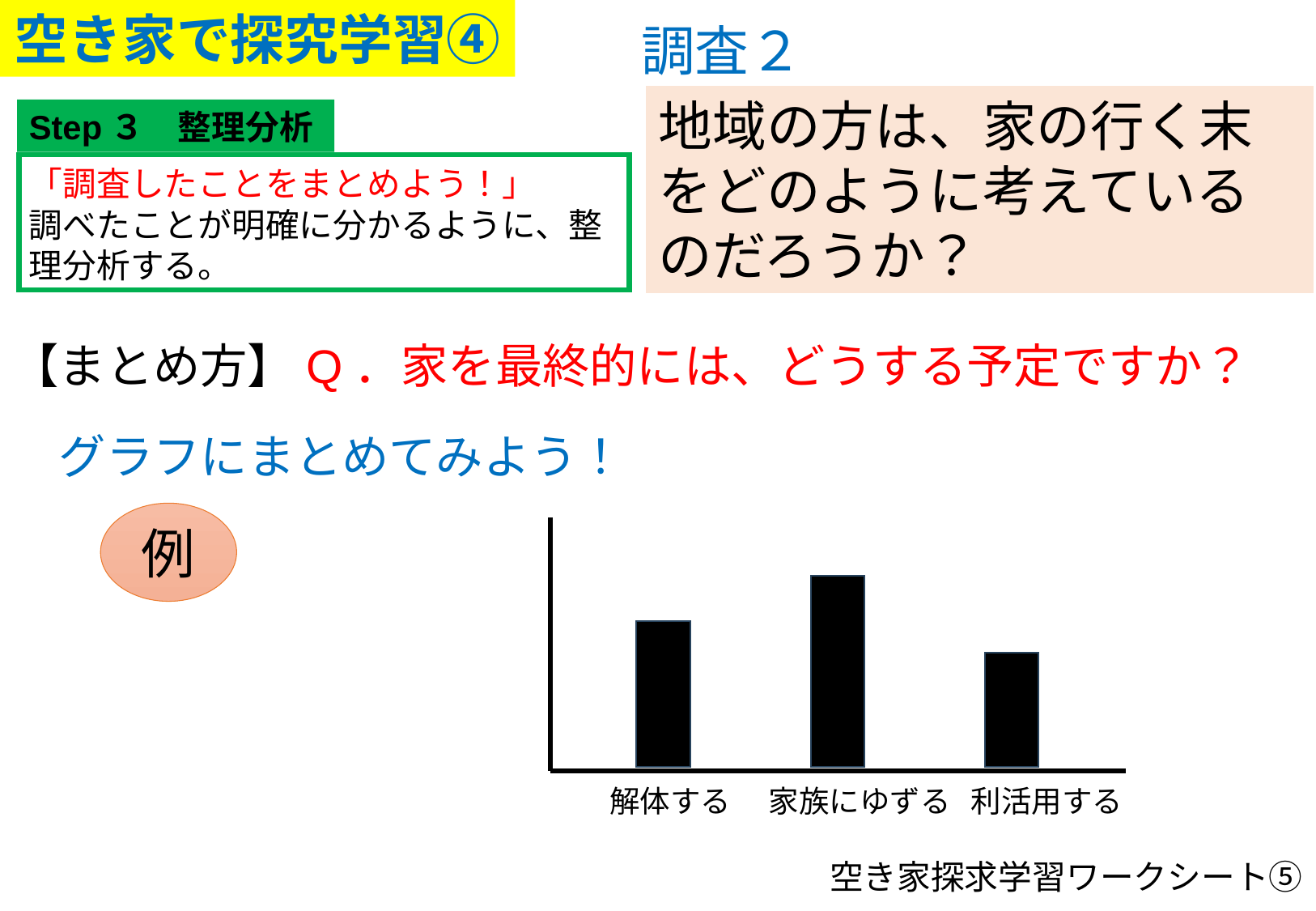

空き家で探究学習④
調査２
地域の方は、家の行く末をどのように考えているのだろうか？
Step３　整理分析

「調査したことをまとめよう！」
調べたことが明確に分かるように、整理分析する。
【まとめ方】Q．家を最終的には、どうする予定ですか？
　グラフにまとめてみよう！
例

解体する
利活用する
家族にゆずる
空き家探求学習ワークシート⑤